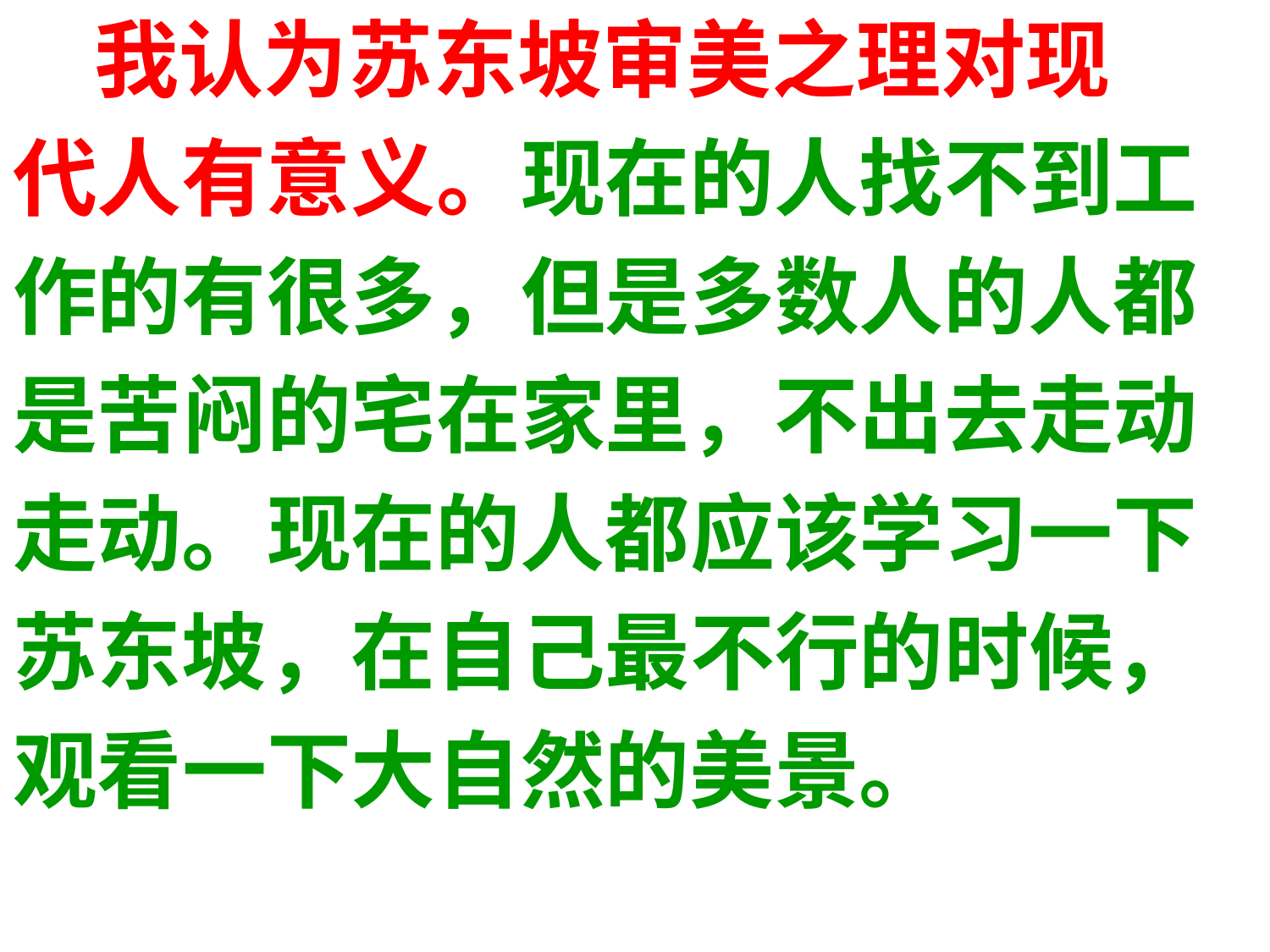

我认为苏东坡审美之理对现
代人有意义。现在的人找不到工
作的有很多，但是多数人的人都
是苦闷的宅在家里，不出去走动
走动。现在的人都应该学习一下
苏东坡，在自己最不行的时候，
观看一下大自然的美景。